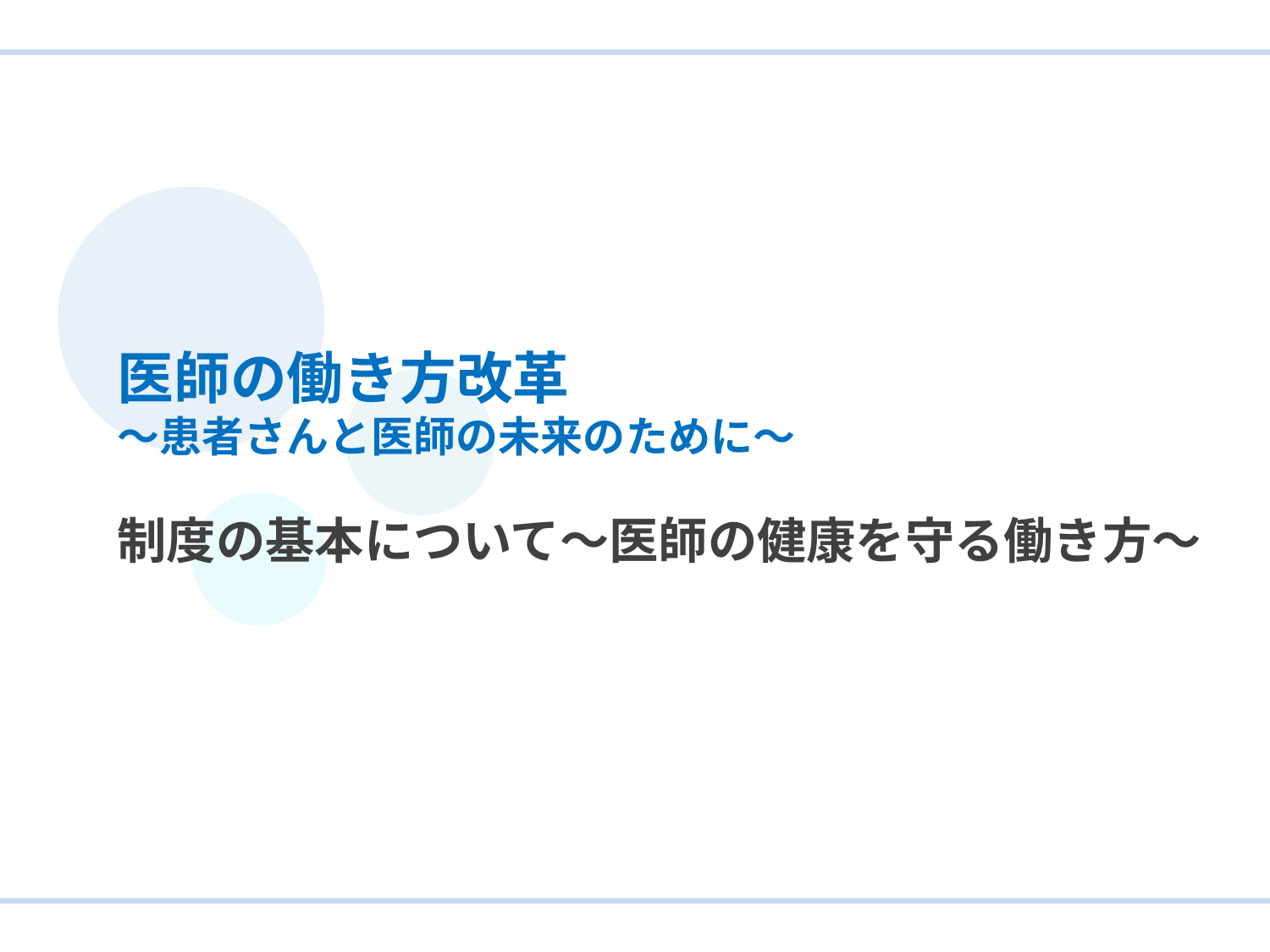

医師の働き方改革
～患者さんと医師の未来のために～

制度の基本について～医師の健康を守る働き方～